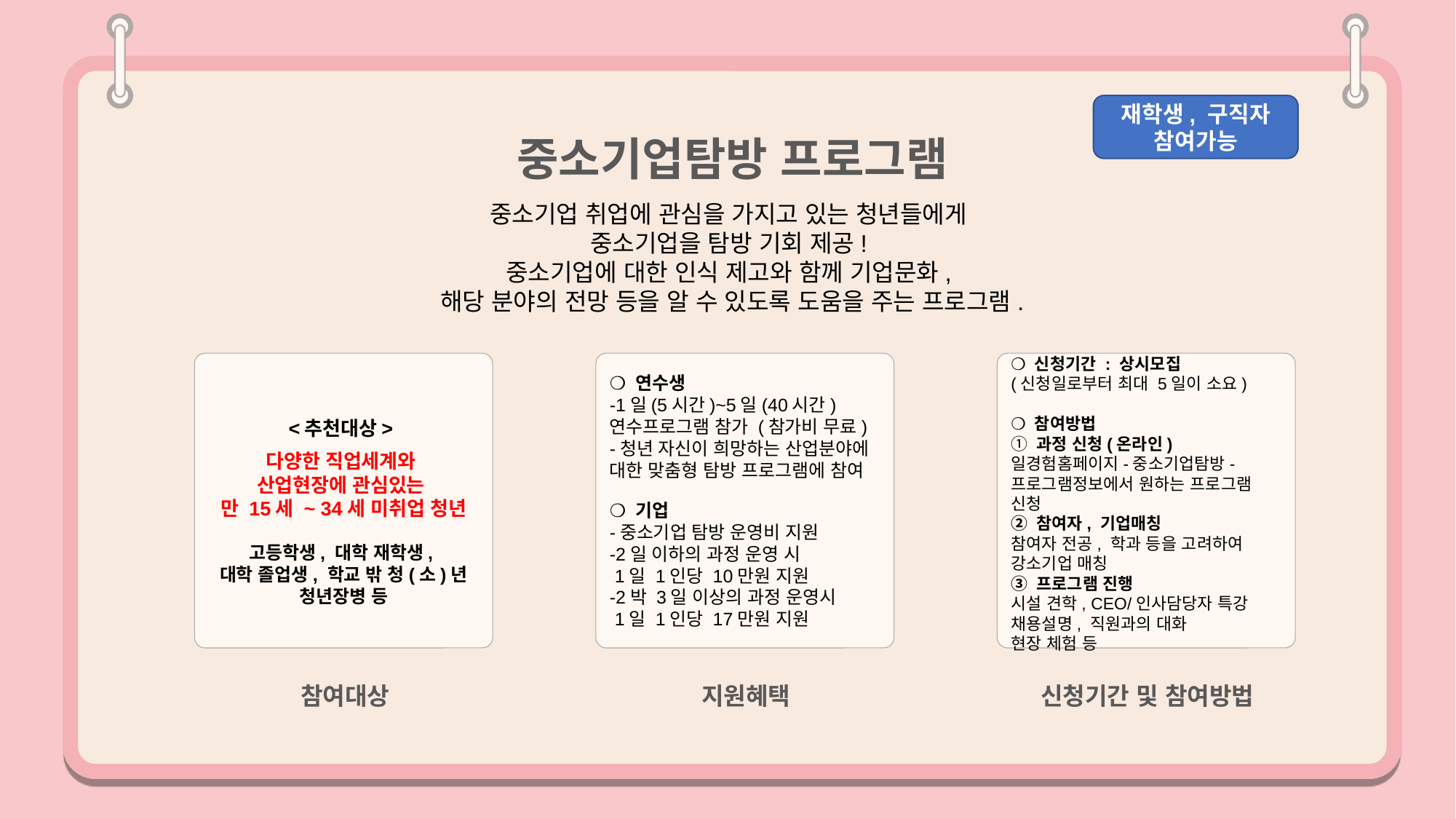

중소기업탐방 프로그램

중소기업 취업에 관심을 가지고 있는 청년들에게
중소기업을 탐방 기회 제공!
중소기업에 대한 인식 제고와 함께 기업문화,
해당 분야의 전망 등을 알 수 있도록 도움을 주는 프로그램.

재학생, 구직자 참여가능

<추천대상>

다양한 직업세계와
산업현장에 관심있는
만 15세 ~ 34세 미취업 청년

고등학생, 대학 재학생,
대학 졸업생, 학교 밖 청(소)년
청년장병 등

❍ 연수생
-1일(5시간)~5일(40시간)
연수프로그램 참가 (참가비 무료)
-청년 자신이 희망하는 산업분야에 대한 맞춤형 탐방 프로그램에 참여

❍ 기업
-중소기업 탐방 운영비 지원
-2일 이하의 과정 운영 시
 1일 1인당 10만원 지원
-2박 3일 이상의 과정 운영시
 1일 1인당 17만원 지원

❍ 신청기간 : 상시모집
(신청일로부터 최대 5일이 소요)

❍ 참여방법
① 과정 신청(온라인)
일경험홈페이지-중소기업탐방-프로그램정보에서 원하는 프로그램 신청
② 참여자, 기업매칭
참여자 전공, 학과 등을 고려하여
강소기업 매칭
③ 프로그램 진행
시설 견학, CEO/인사담당자 특강
채용설명, 직원과의 대화
현장 체험 등

참여대상
지원혜택
신청기간 및 참여방법